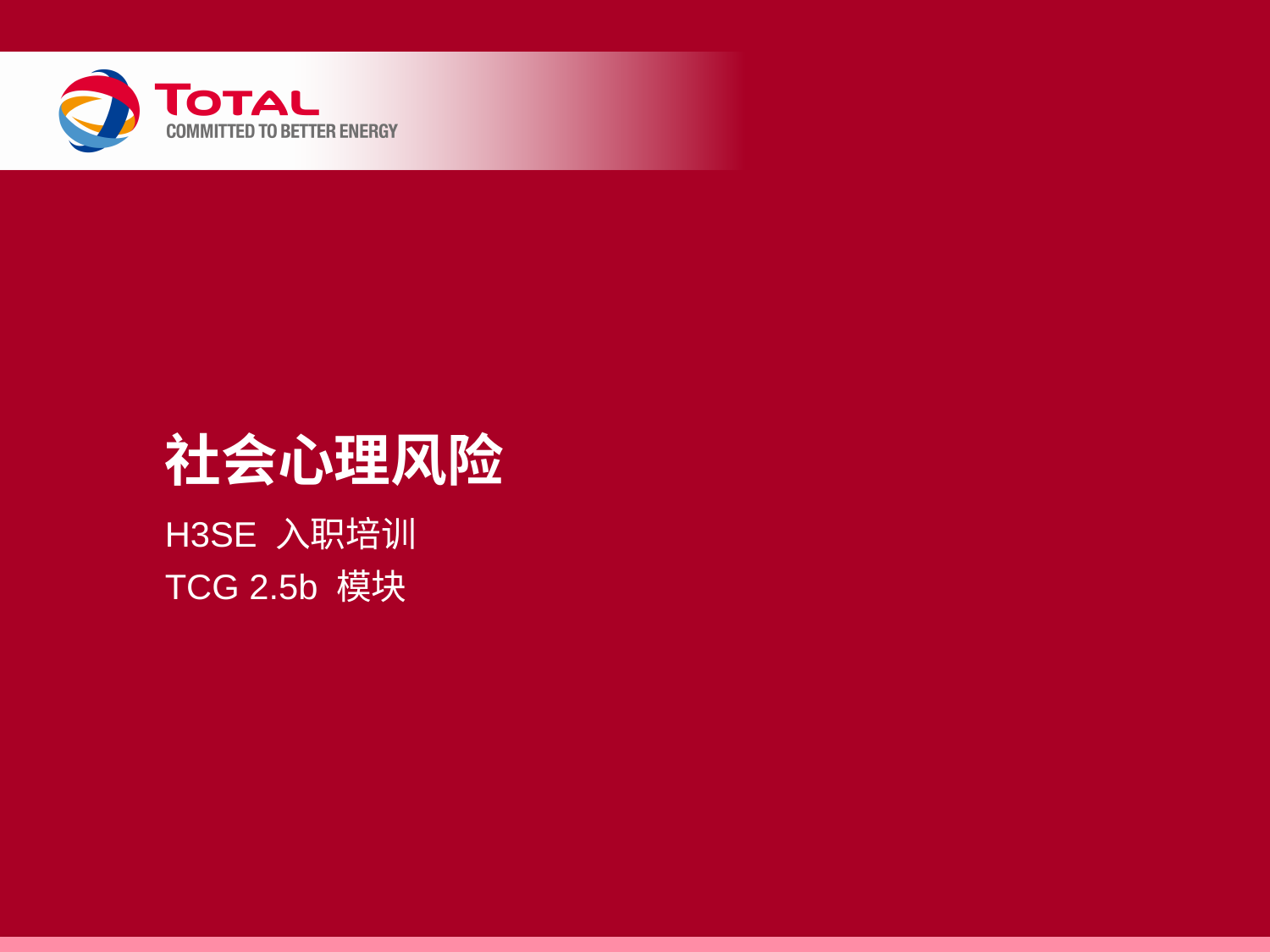

# 社会心理风险

H3SE 入职培训
TCG 2.5b 模块